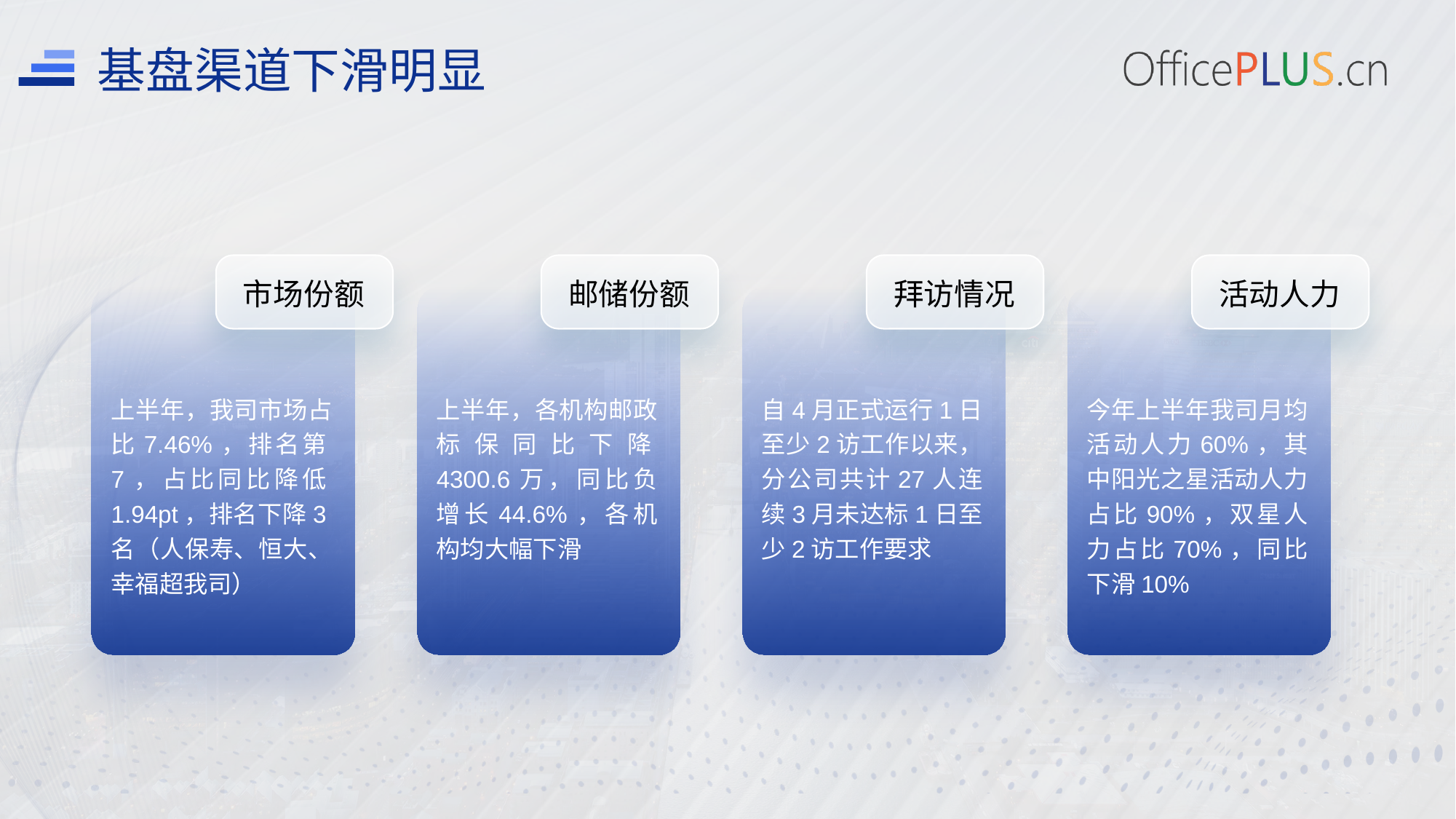

基盘渠道下滑明显

市场份额
邮储份额
拜访情况
活动人力

上半年，我司市场占比7.46%，排名第7，占比同比降低1.94pt，排名下降3名（人保寿、恒大、幸福超我司）
上半年，各机构邮政标保同比下降4300.6万，同比负增长44.6%，各机构均大幅下滑
自4月正式运行1日至少2访工作以来，分公司共计27人连续3月未达标1日至少2访工作要求
今年上半年我司月均活动人力60%，其中阳光之星活动人力占比90%，双星人力占比70%，同比下滑10%